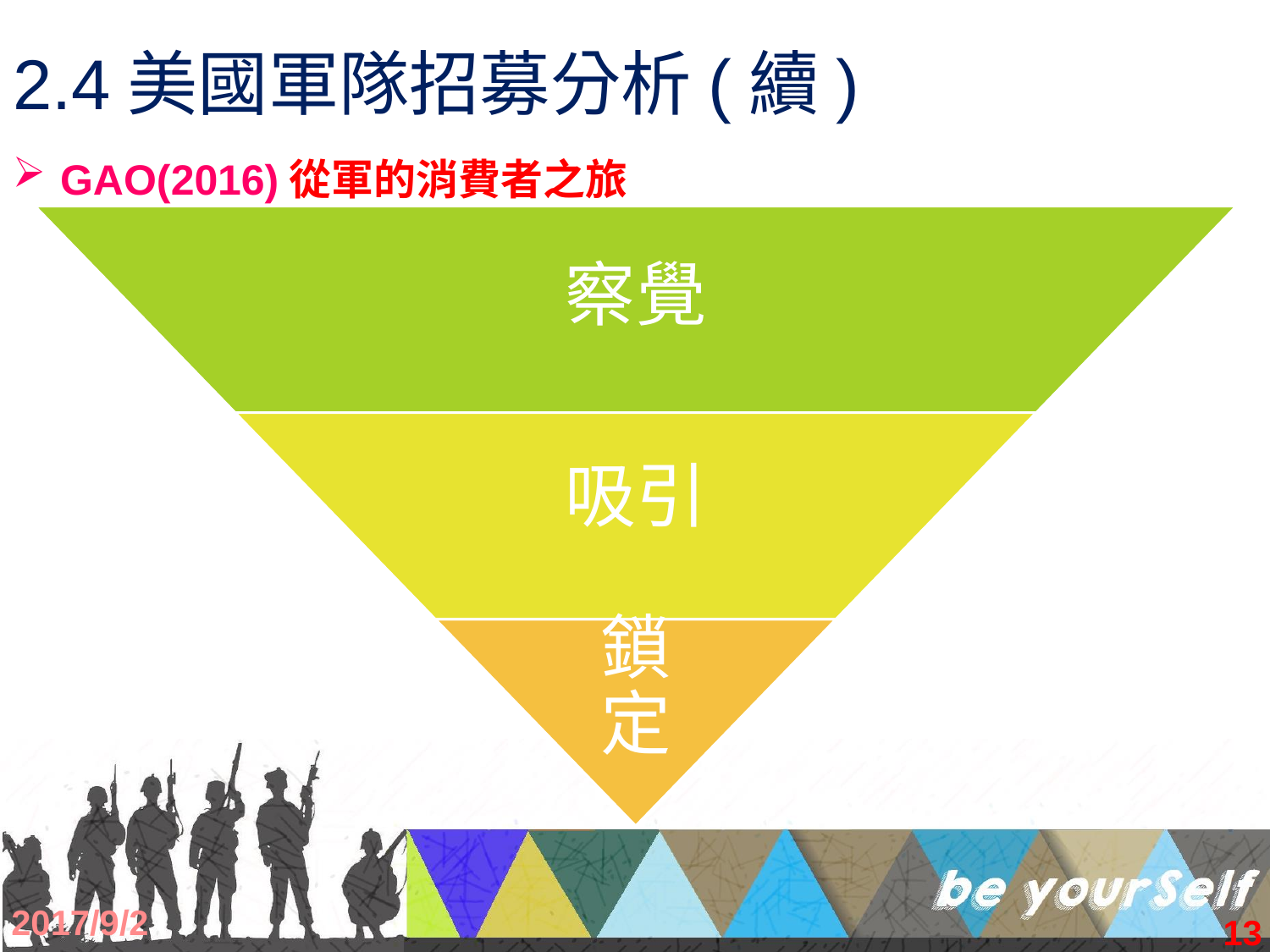

# 2.4美國軍隊招募分析(續)
GAO(2016)從軍的消費者之旅
察覺
吸引
鎖定
2017/9/2
13